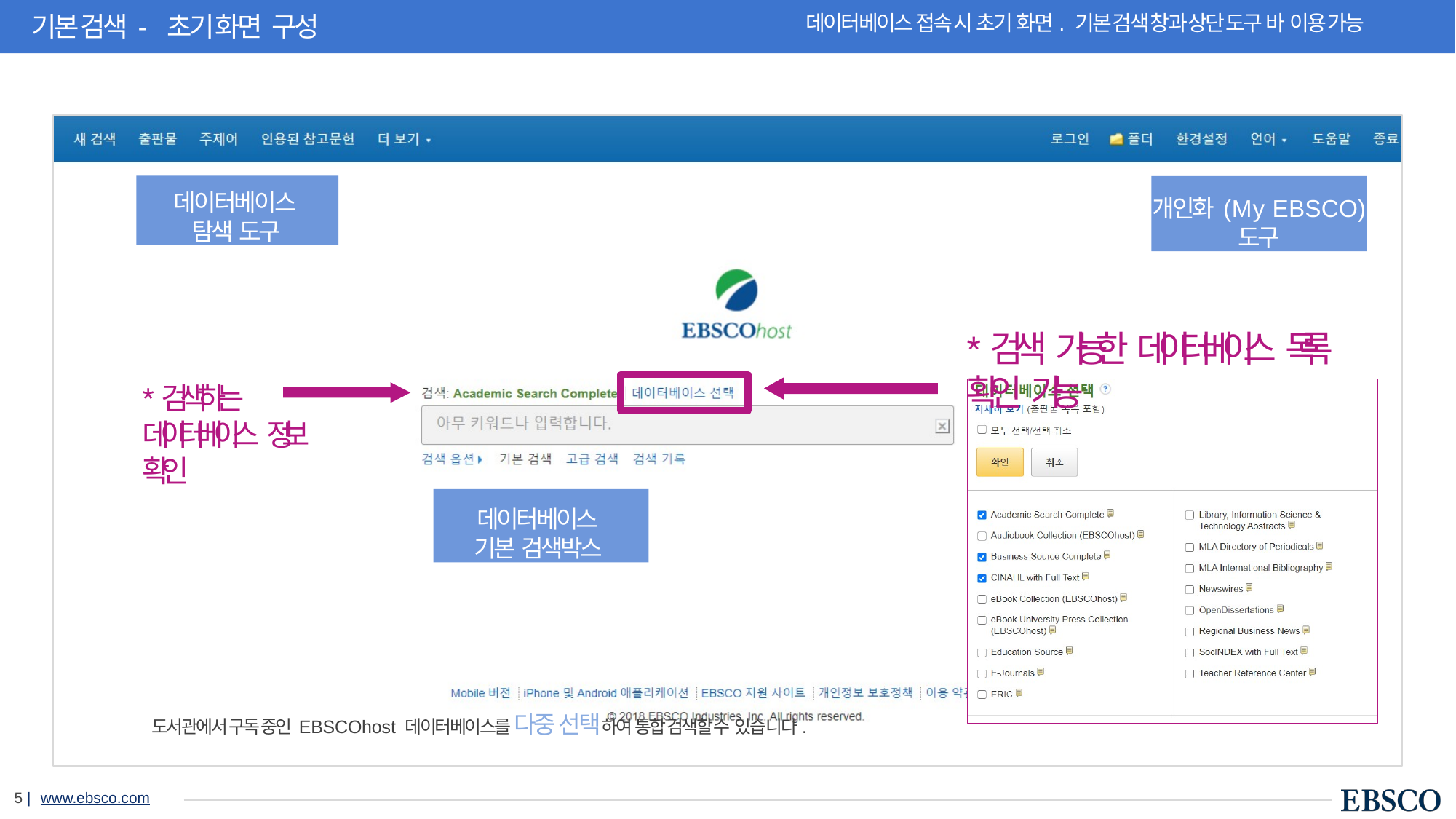

기본 검색 - 초기 화면 구성
데이터베이스 접속 시 초기 화면. 기본 검색 창과 상단 도구 바 이용 가능

데이터베이스  탐색 도구
개인화 (My EBSCO)
도구
*검색 가능한 데이터베이스 목록 확인 가능

*검색하는  데이터베이스 정보 확인

데이터베이스  기본 검색박스
도서관에서 구독 중인 EBSCOhost 데이터베이스를 다중 선택하여 통합 검색할 수 있습니다.
5 | www.ebsco.com